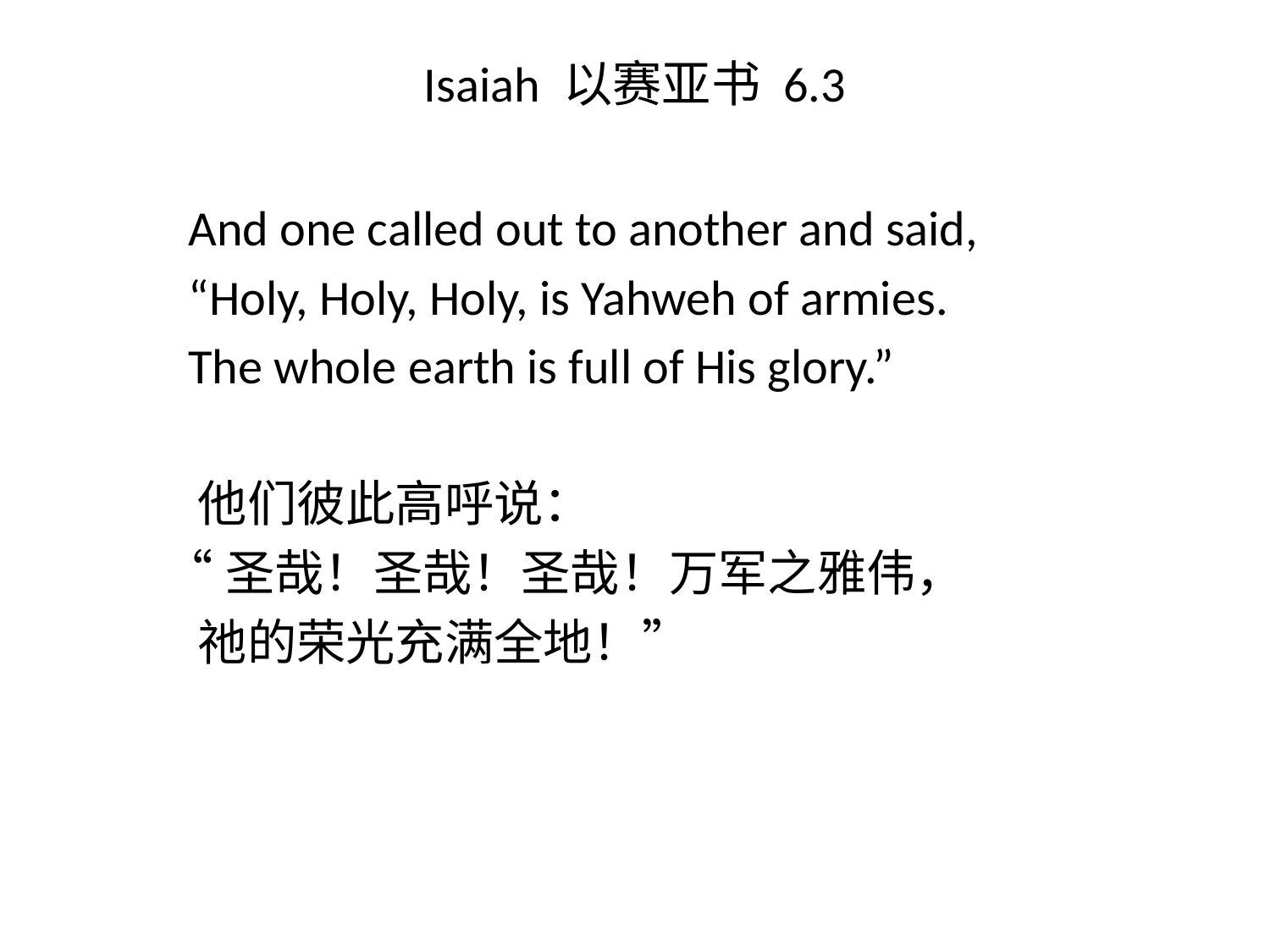

# Isaiah 以赛亚书 6.3
          And one called out to another and said,
          “Holy, Holy, Holy, is Yahweh of armies.
          The whole earth is full of His glory.”

          他们彼此高呼说：
        “圣哉！圣哉！圣哉！万军之雅伟，
          祂的荣光充满全地！”